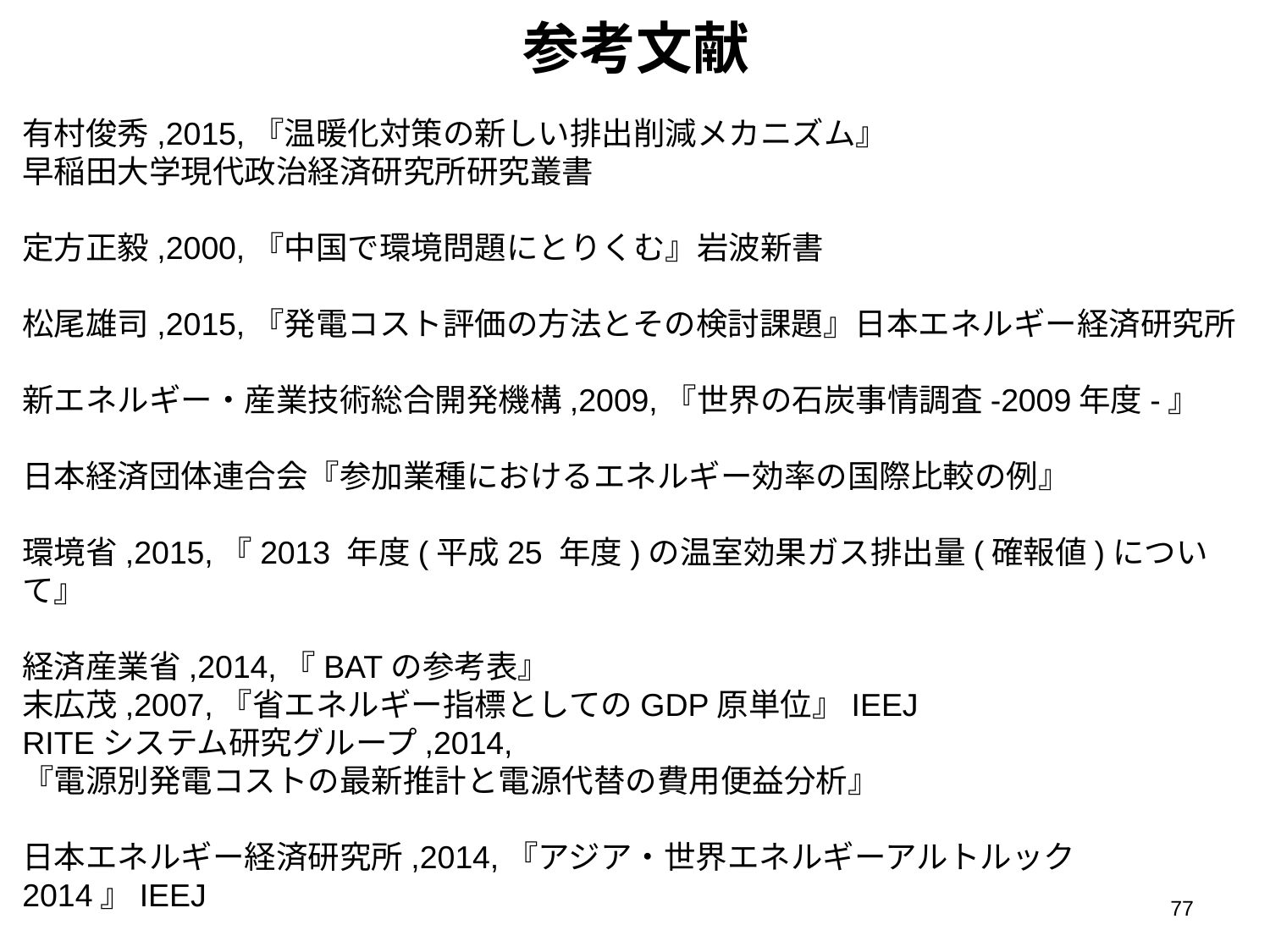

参考文献

有村俊秀,2015,『温暖化対策の新しい排出削減メカニズム』
早稲田大学現代政治経済研究所研究叢書

定方正毅,2000,『中国で環境問題にとりくむ』岩波新書

松尾雄司,2015,『発電コスト評価の方法とその検討課題』日本エネルギー経済研究所

新エネルギー・産業技術総合開発機構,2009,『世界の石炭事情調査-2009年度-』

日本経済団体連合会『参加業種におけるエネルギー効率の国際比較の例』

環境省,2015,『2013 年度(平成25 年度)の温室効果ガス排出量(確報値)について』

経済産業省,2014,『BATの参考表』
末広茂,2007,『省エネルギー指標としてのGDP原単位』IEEJ
RITEシステム研究グループ,2014,
『電源別発電コストの最新推計と電源代替の費用便益分析』

日本エネルギー経済研究所,2014,『アジア・世界エネルギーアルトルック2014』IEEJ

77